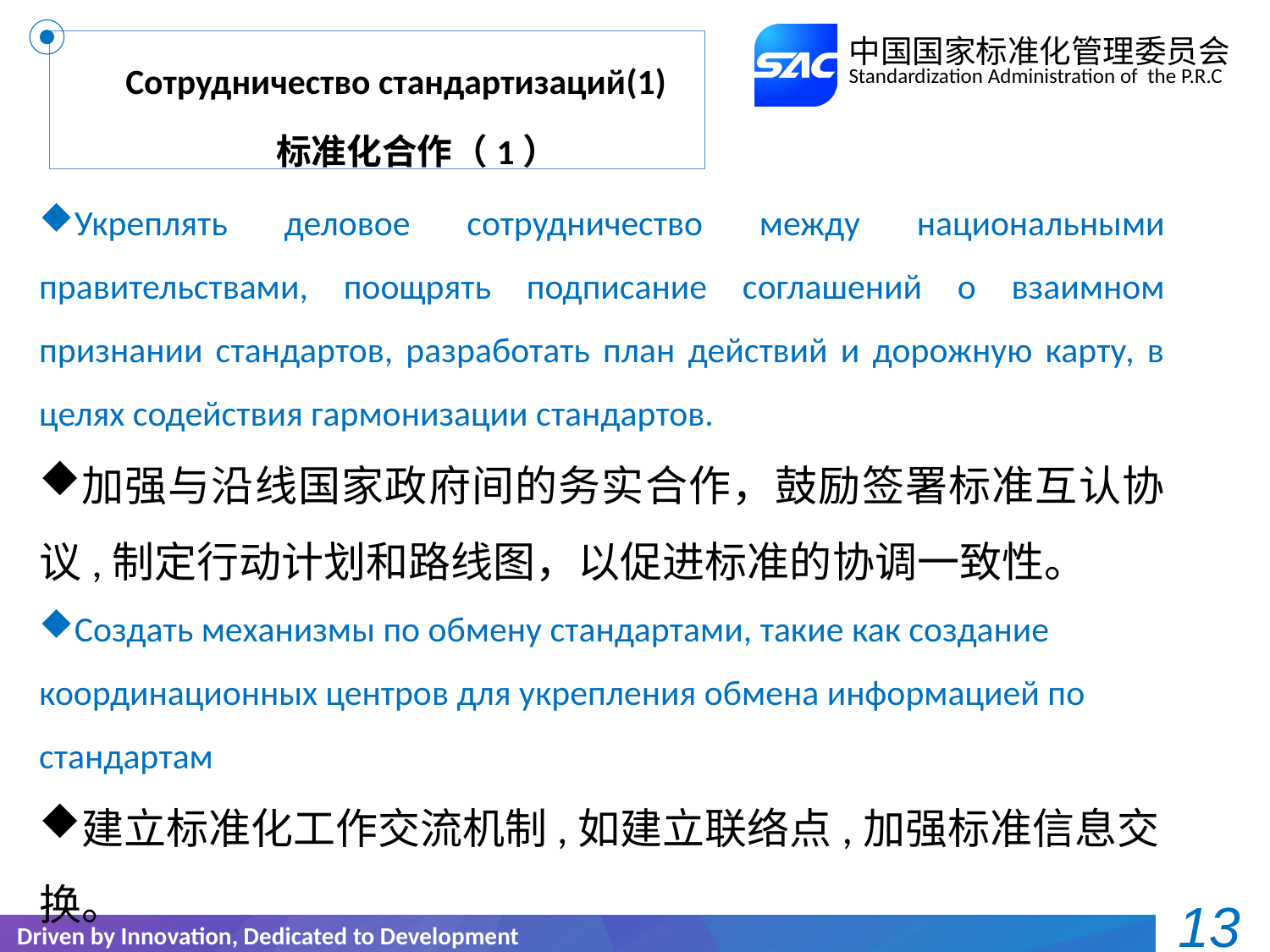

Сотрудничество стандартизаций(1)
 标准化合作（1）
Укреплять деловое сотрудничество между национальными правительствами, поощрять подписание соглашений о взаимном признании стандартов, разработать план действий и дорожную карту, в целях содействия гармонизации стандартов.
加强与沿线国家政府间的务实合作，鼓励签署标准互认协议,制定行动计划和路线图，以促进标准的协调一致性。
Создать механизмы по обмену стандартами, такие как создание координационных центров для укрепления обмена информацией по стандартам
建立标准化工作交流机制,如建立联络点,加强标准信息交换。